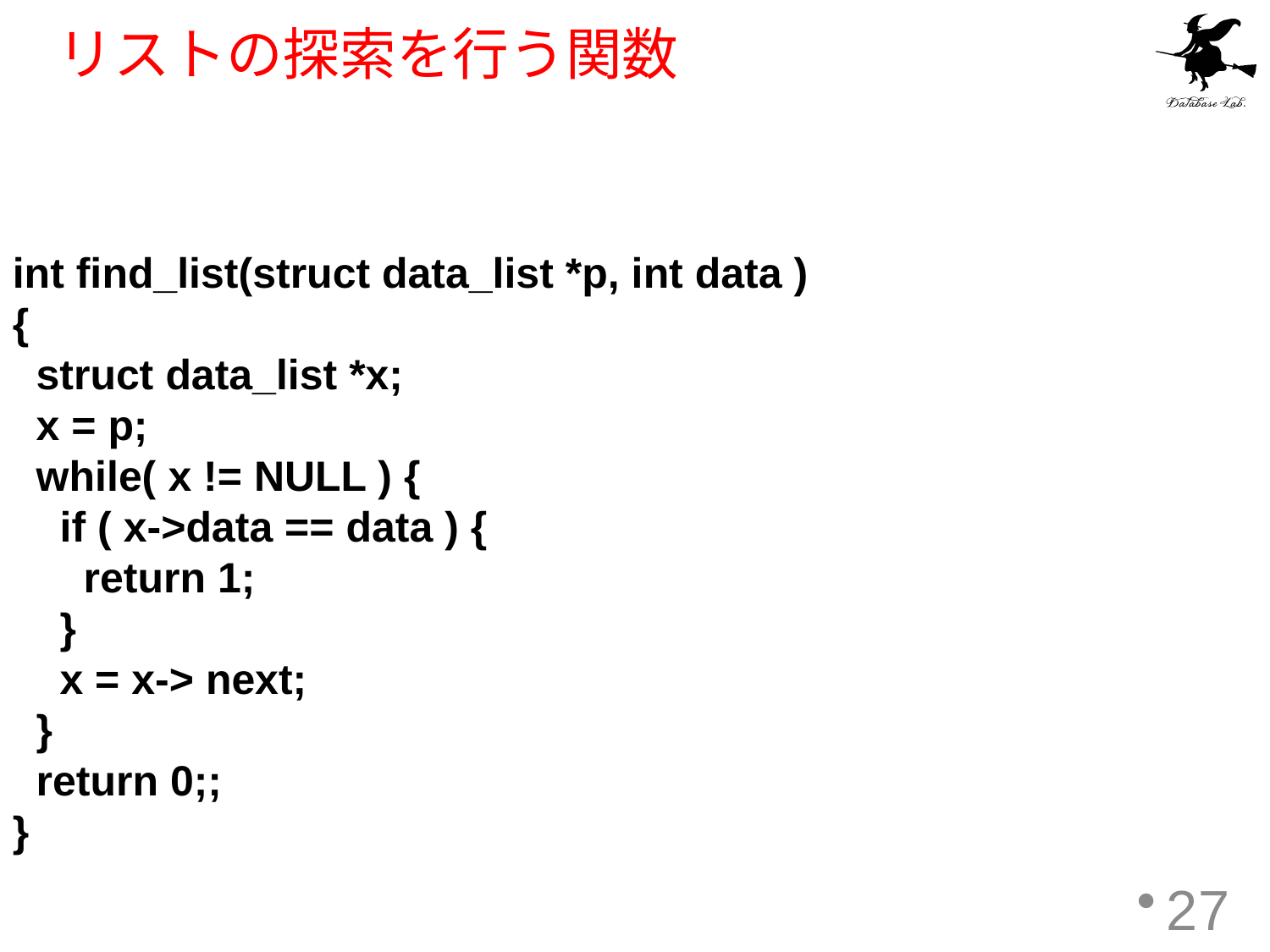

# リストの探索を行う関数
int find_list(struct data_list *p, int data )
{
  struct data_list *x;
  x = p;
  while( x != NULL ) {
    if ( x->data == data ) {
      return 1;
    }
    x = x-> next;
  }
  return 0;;
}
27